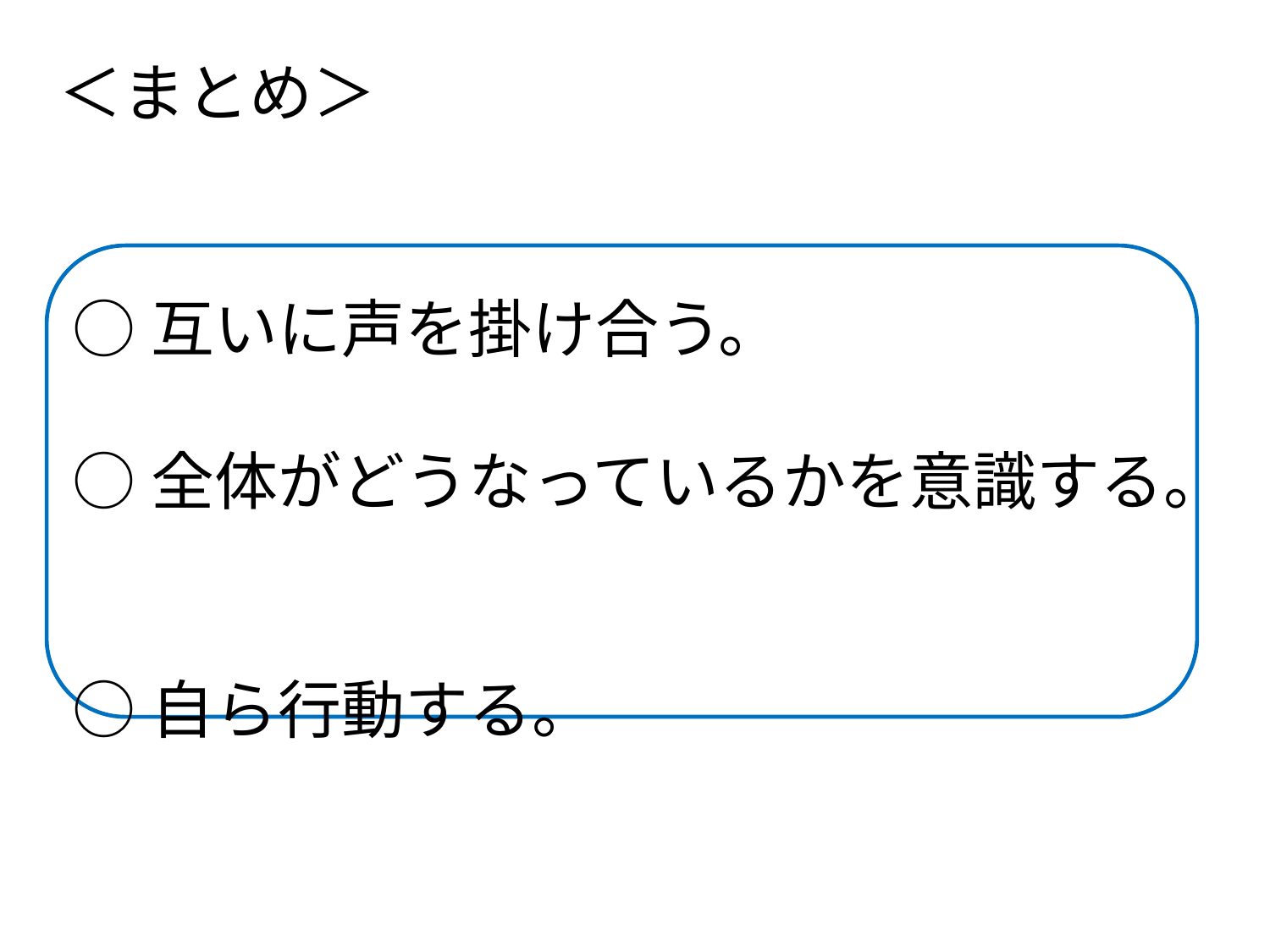

＜まとめ＞

○互いに声を掛け合う。

○全体がどうなっているかを意識する。
○自ら行動する。